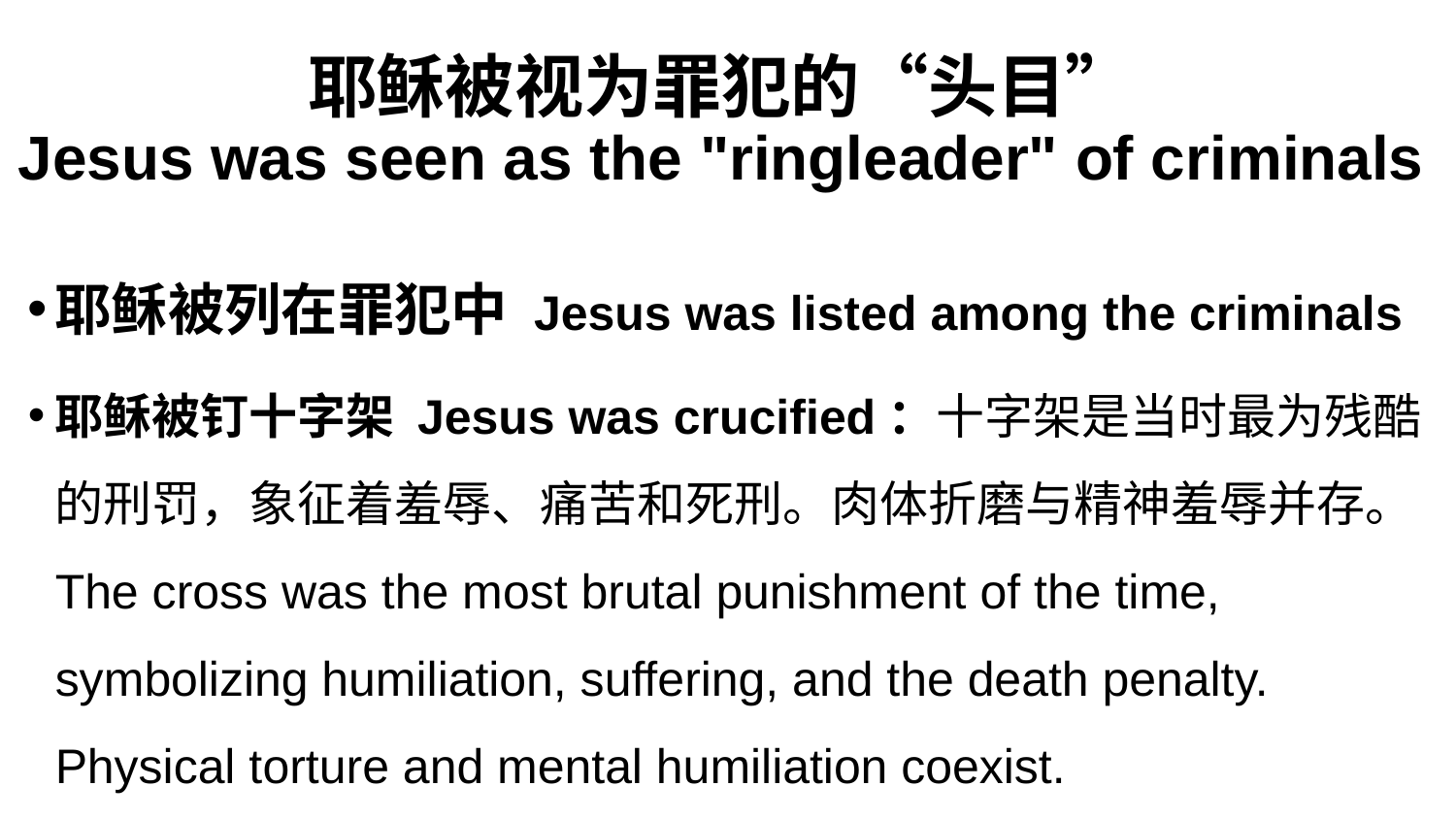

# 耶稣被视为罪犯的“头目” Jesus was seen as the "ringleader" of criminals
耶稣被列在罪犯中 Jesus was listed among the criminals
耶稣被钉十字架 Jesus was crucified：十字架是当时最为残酷的刑罚，象征着羞辱、痛苦和死刑。肉体折磨与精神羞辱并存。The cross was the most brutal punishment of the time, symbolizing humiliation, suffering, and the death penalty. Physical torture and mental humiliation coexist.